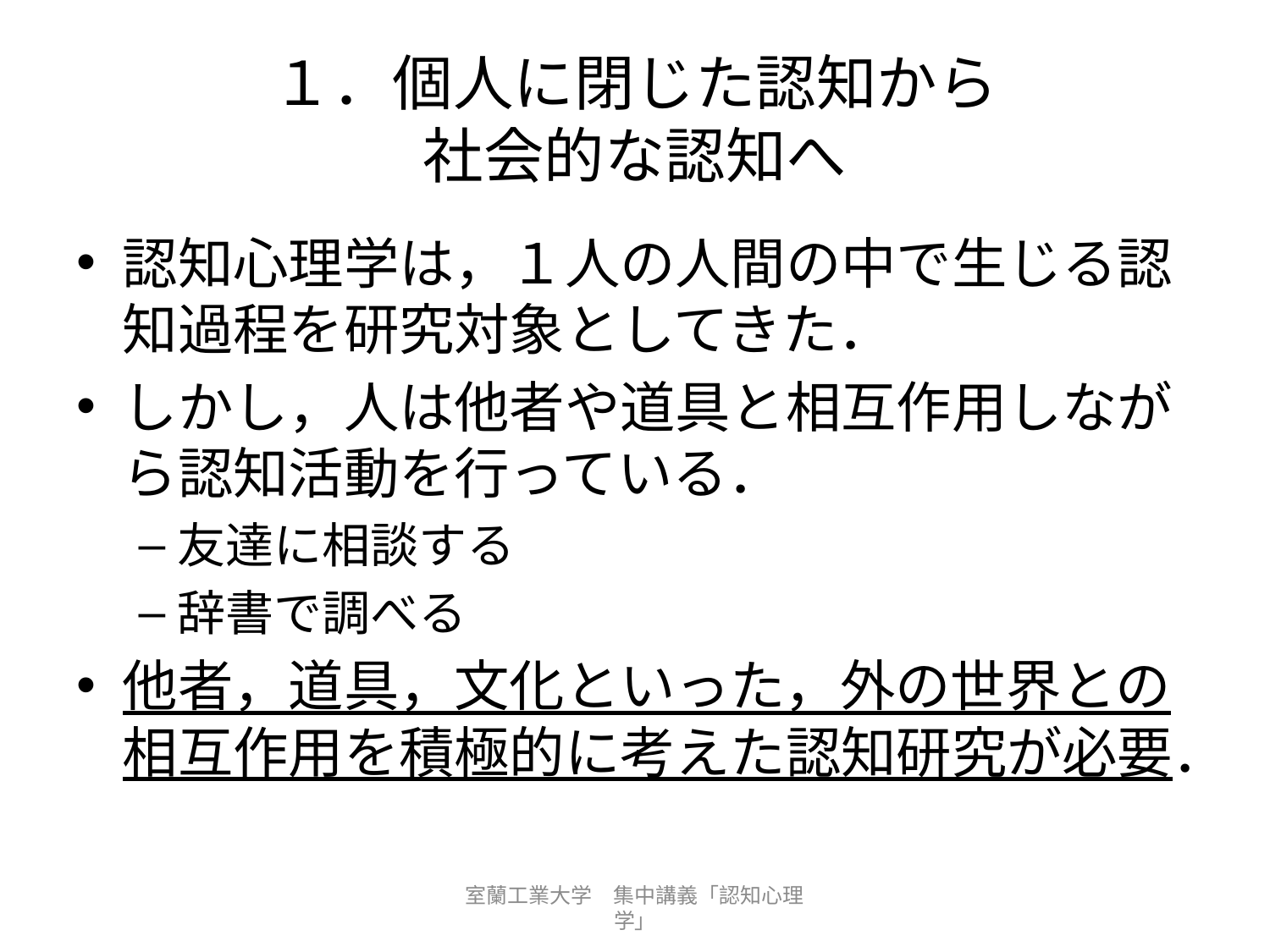

# １．個人に閉じた認知から 社会的な認知へ
認知心理学は，１人の人間の中で生じる認知過程を研究対象としてきた．
しかし，人は他者や道具と相互作用しながら認知活動を行っている．
友達に相談する
辞書で調べる
他者，道具，文化といった，外の世界との相互作用を積極的に考えた認知研究が必要．
室蘭工業大学　集中講義「認知心理学」